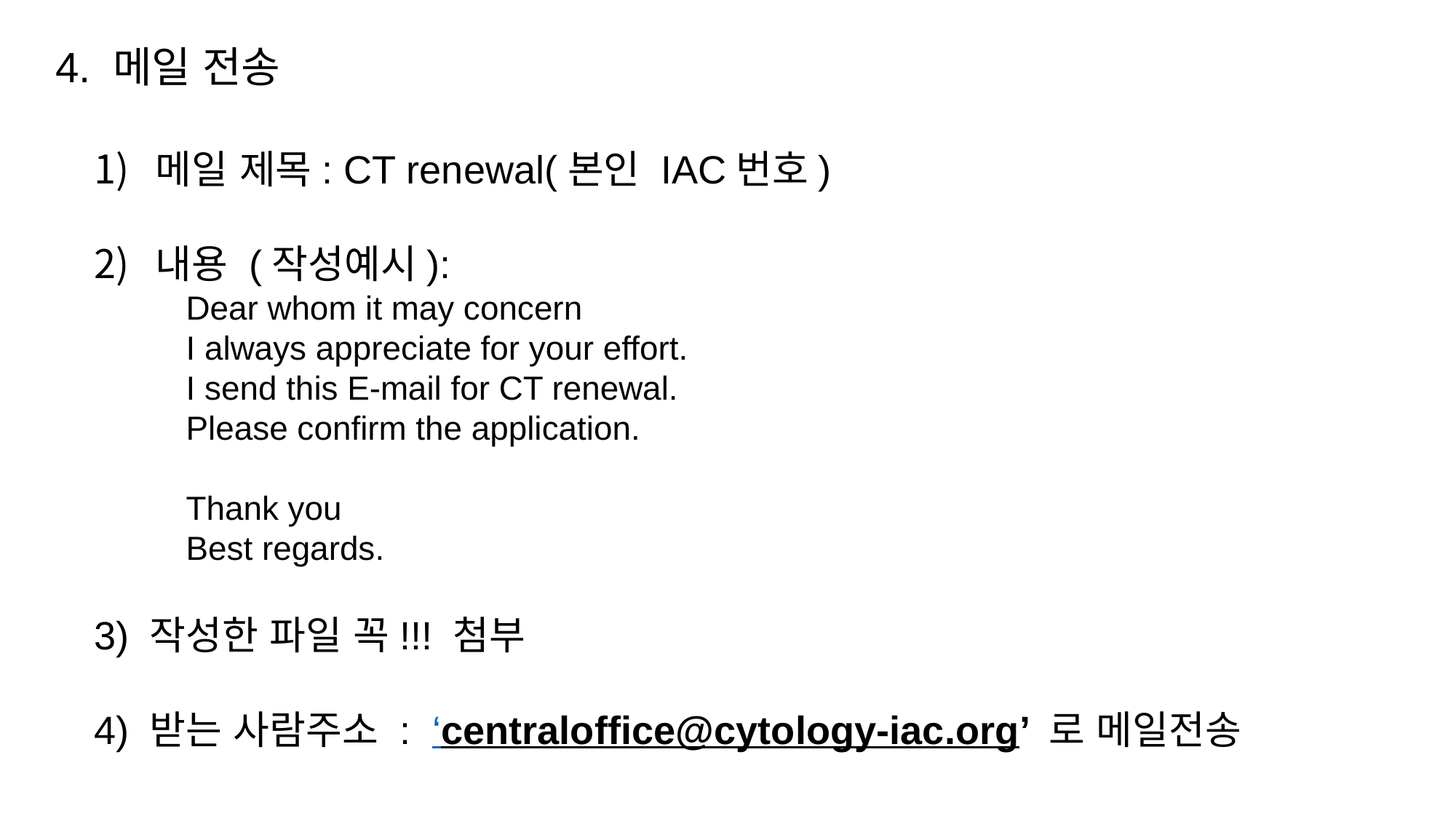

# 4. 메일 전송
메일 제목: CT renewal(본인 IAC번호)

내용 (작성예시):
    Dear whom it may concern
    I always appreciate for your effort.
    I send this E-mail for CT renewal.
    Please confirm the application.

    Thank you
    Best regards.

3) 작성한 파일 꼭!!! 첨부

4) 받는 사람주소 :  ‘centraloffice@cytology-iac.org’ 로 메일전송